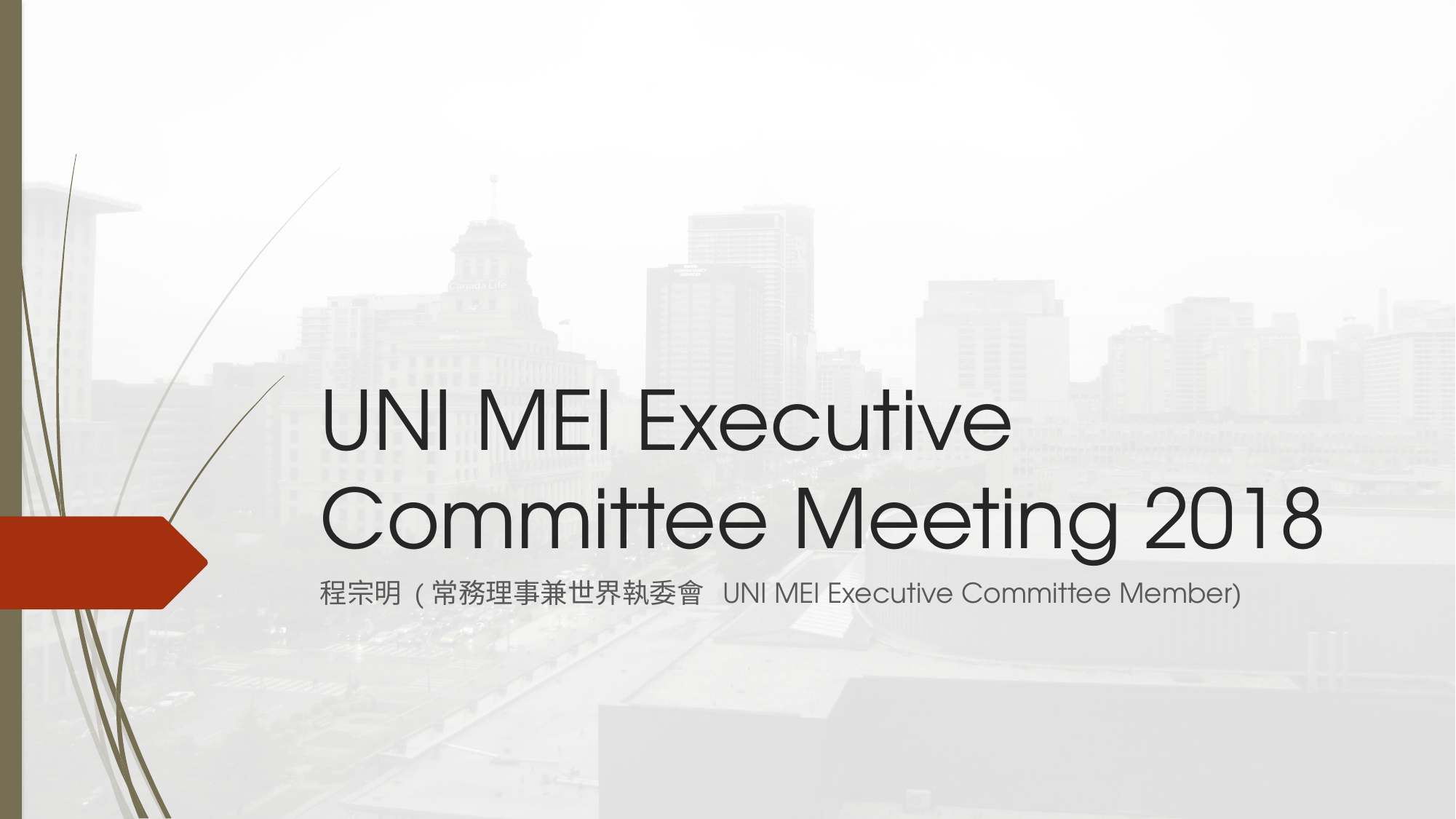

# UNI MEI Executive Committee Meeting 2018
程宗明 (常務理事兼世界執委會  UNI MEI Executive Committee Member)